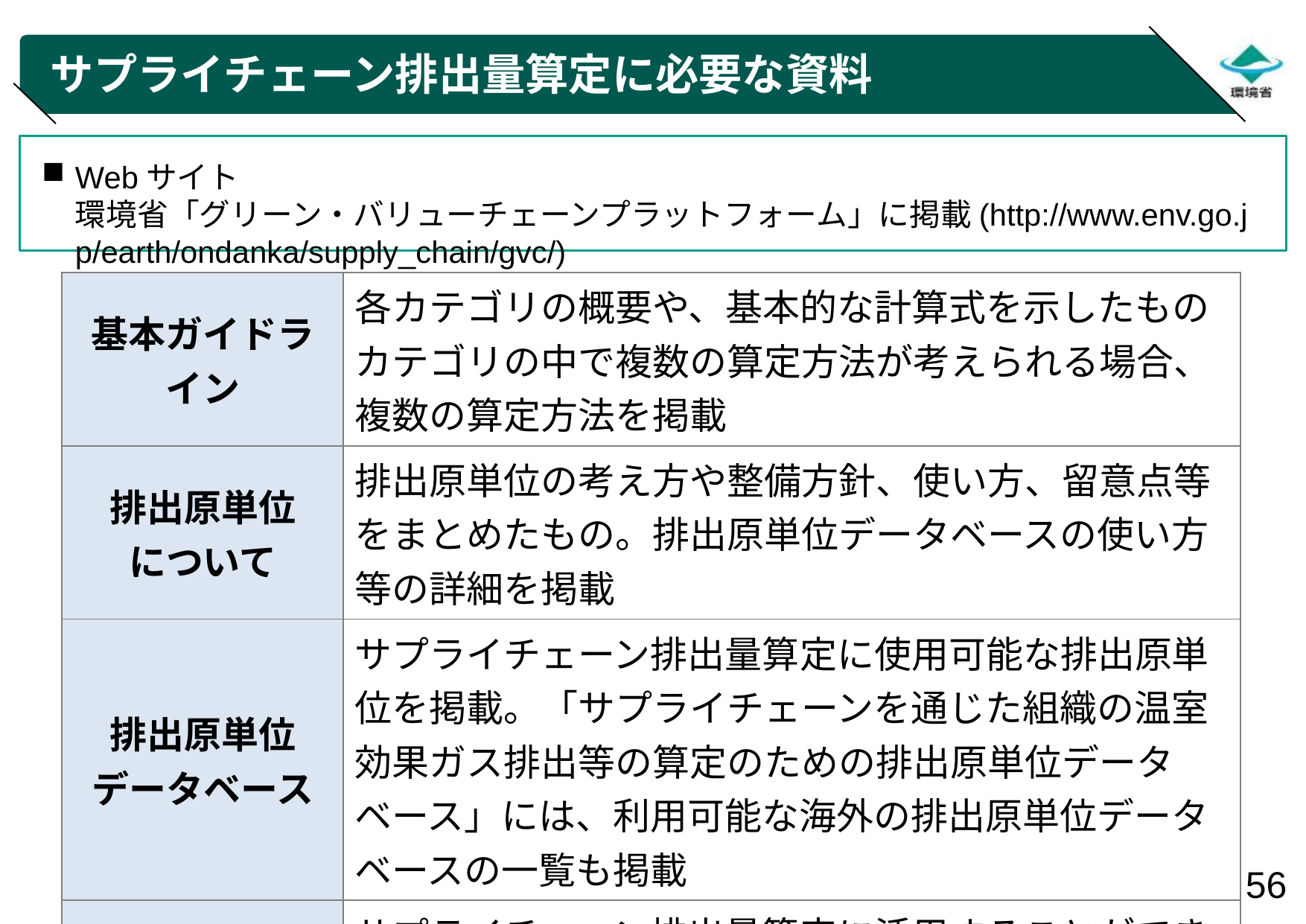

# サプライチェーン排出量算定に必要な資料
Webサイト 環境省「グリーン・バリューチェーンプラットフォーム」に掲載(http://www.env.go.jp/earth/ondanka/supply_chain/gvc/)
| 基本ガイドライン | 各カテゴリの概要や、基本的な計算式を示したもの カテゴリの中で複数の算定方法が考えられる場合、複数の算定方法を掲載 |
| --- | --- |
| 排出原単位 について | 排出原単位の考え方や整備方針、使い方、留意点等をまとめたもの。排出原単位データベースの使い方等の詳細を掲載 |
| 排出原単位 データベース | サプライチェーン排出量算定に使用可能な排出原単位を掲載。「サプライチェーンを通じた組織の温室効果ガス排出等の算定のための排出原単位データベース」には、利用可能な海外の排出原単位データベースの一覧も掲載 |
| 算定支援ツール | サプライチェーン排出量算定に活用することができるエクセルファイル。基本ガイドラインにおいて紹介されている全ての算定方法を掲載 |